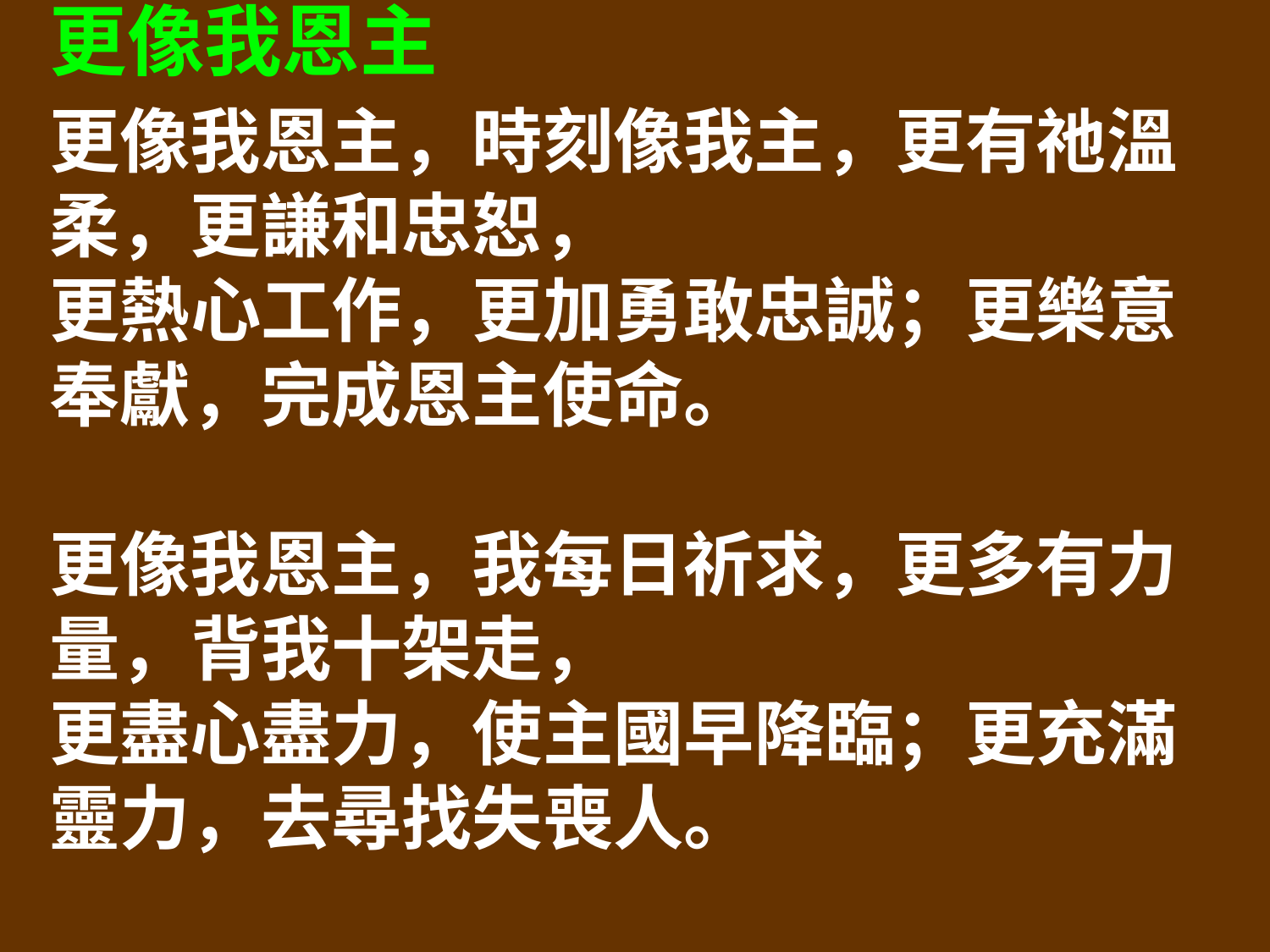

更像我恩主
更像我恩主，時刻像我主，更有祂溫柔，更謙和忠恕，
更熱心工作，更加勇敢忠誠；更樂意奉獻，完成恩主使命。

更像我恩主，我每日祈求，更多有力量，背我十架走，
更盡心盡力，使主國早降臨；更充滿靈力，去尋找失喪人。

更像我恩主，靈命日增長，更充滿主愛，在人前表揚；
更願意捨己，像主客園祈禱；更像我恩主，直到永永遠遠。
副歌︰求主悅納，我心單獨屬你；求主悅納，我心完全屬你；
懇求恩主，洗除我眾愆尤，潔淨保守我，永屬你所有。